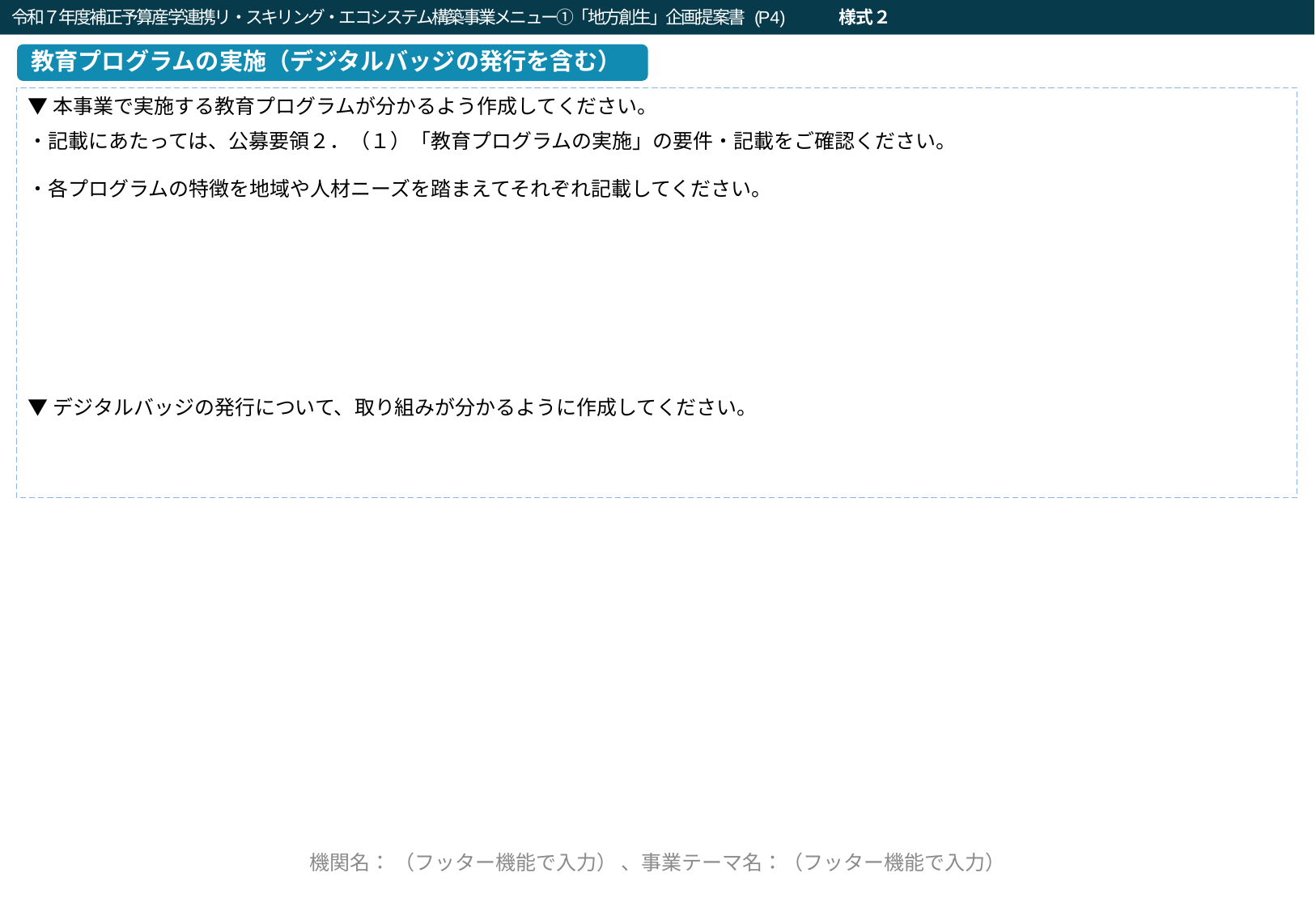

令和７年度補正予算産学連携リ・スキリング・エコシステム構築事業メニュー①「地方創生」企画提案書 (P4)　　　様式２
令和２年度「就職・転職支援のための大学リカレント教育推進事業（就職・転職支援のためのリカレント教育プログラムの開発・実施）」企画提案書（a：求職支援）(P4)
教育プログラムの実施（デジタルバッジの発行を含む）
▼本事業で実施する教育プログラムが分かるよう作成してください。
・記載にあたっては、公募要領２．（１）「教育プログラムの実施」の要件・記載をご確認ください。

・各プログラムの特徴を地域や人材ニーズを踏まえてそれぞれ記載してください。

▼デジタルバッジの発行について、取り組みが分かるように作成してください。

| プログラム名 | 対象者 | プログラム内容 | 学修目標 | 定員数 | 受講料（円） |
| --- | --- | --- | --- | --- | --- |
| （記載例）地域経営者向けリスキリングプログラム | 地域企業の経営者及び管理職、次世代リーダー等 | 経営戦略、財務、人材育成、DX、生成AI等 | ビジョン実現に必要な創造力・リーダーシップ・経営スキルを体系的に学び、企業内の人材育成を通じて、経営力強化につなげる。 | 40名 | 20,000 |
|  |  |  |  |  |  |
|  |  |  |  |  |  |
▼本事業で開発するプログラムのデジタルバッジの発行について取り組みが分かる作成してください。
・すでにデジタルバッジの発行している団体は

・本事業で実施予定のプログラム概要（プログラム数に応じて行を追加・削除してください、記載例（赤字）は提出時削除して下さい。）

・各プログラムの特徴を地域や人材ニーズを踏まえてそれぞれ記載してください。

←フッターを以後のページ全てに必ず記入
機関名： （フッター機能で入力） 、事業テーマ名：（フッター機能で入力）